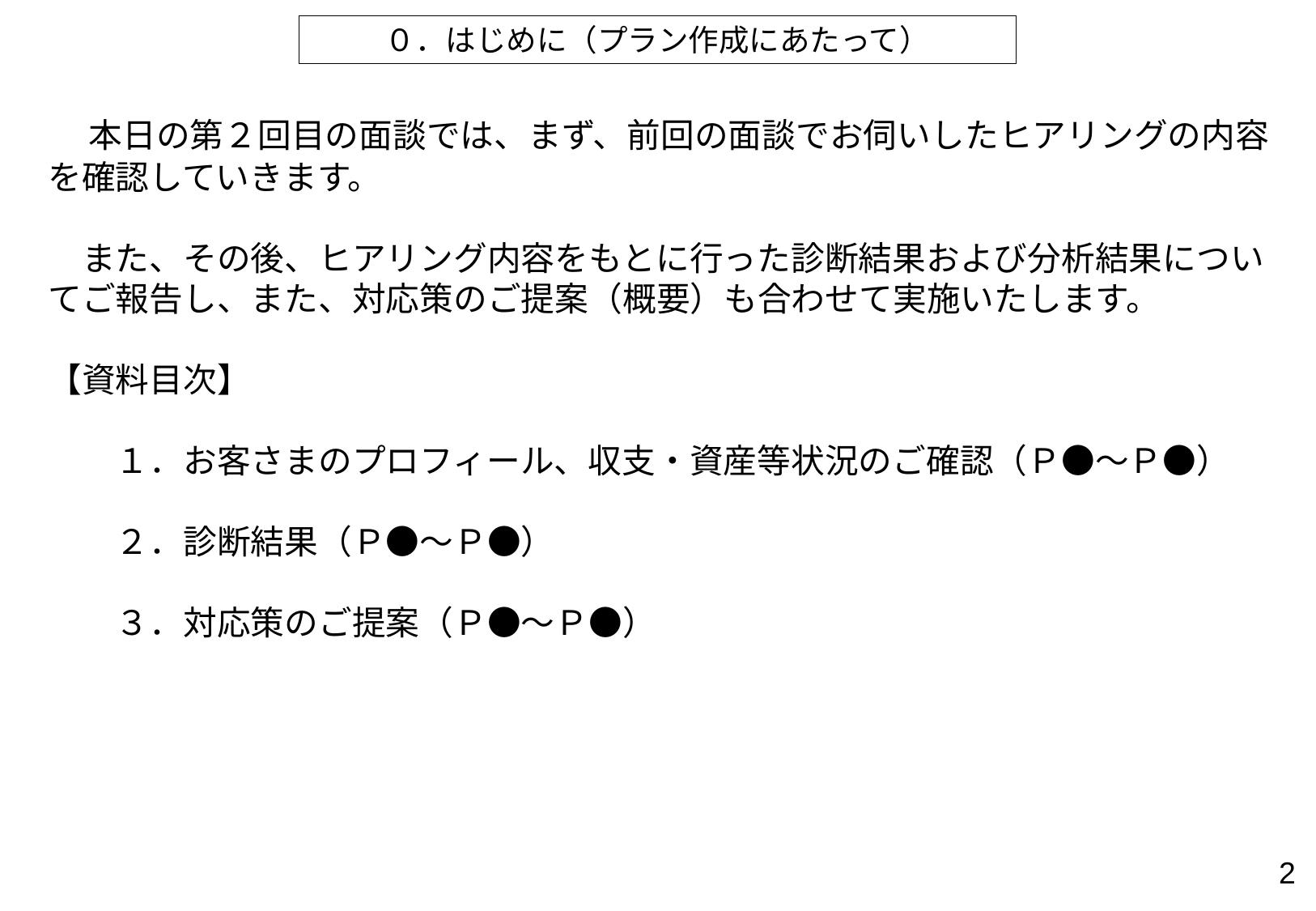

０．はじめに（プラン作成にあたって）
　本日の第２回目の面談では、まず、前回の面談でお伺いしたヒアリングの内容を確認していきます。

　また、その後、ヒアリング内容をもとに行った診断結果および分析結果についてご報告し、また、対応策のご提案（概要）も合わせて実施いたします。

【資料目次】

　　１．お客さまのプロフィール、収支・資産等状況のご確認（Ｐ●～Ｐ●）

　　２．診断結果（Ｐ●～Ｐ●）

　　３．対応策のご提案（Ｐ●～Ｐ●）
2